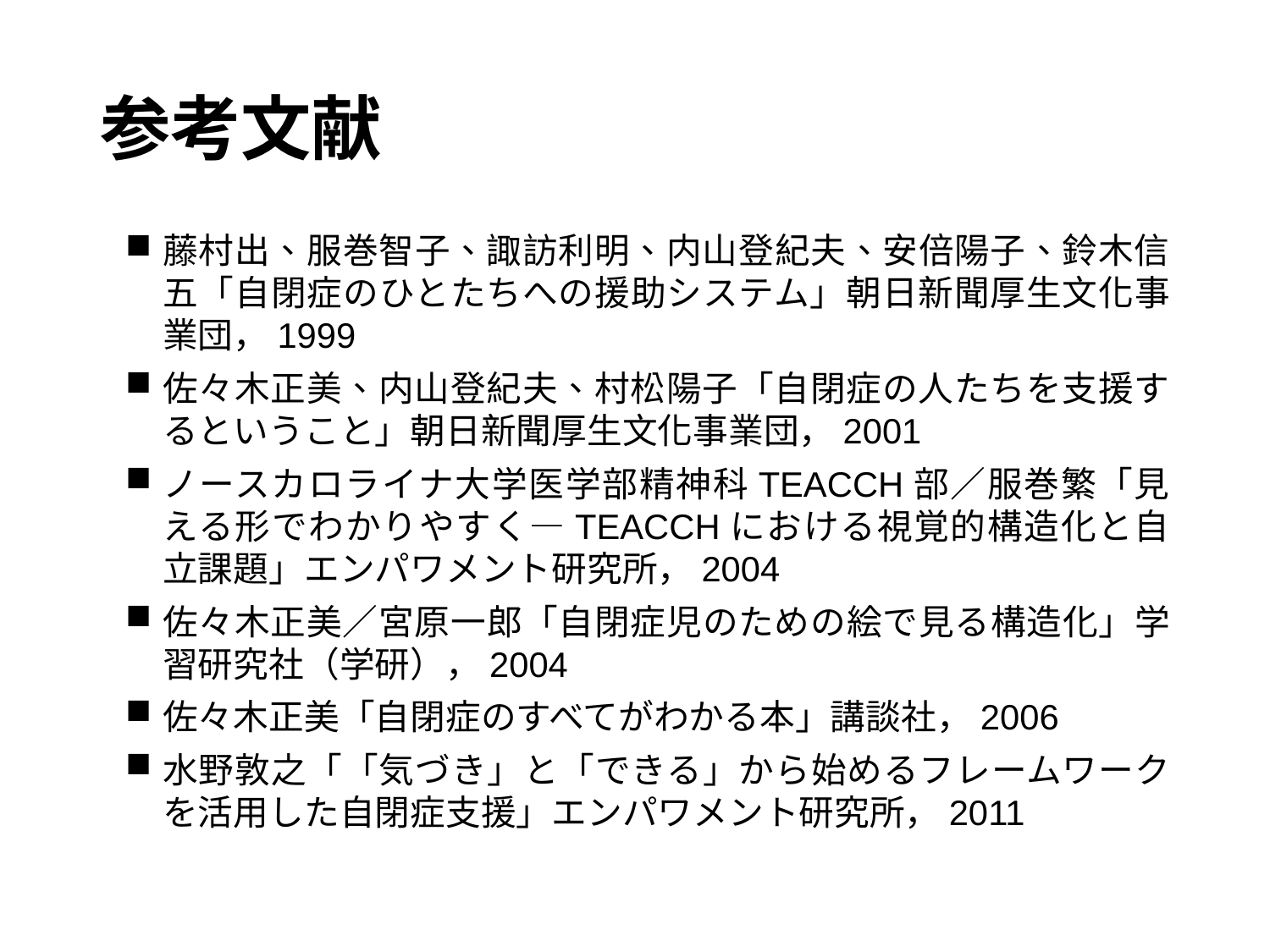

# 参考文献
藤村出、服巻智子、諏訪利明、内山登紀夫、安倍陽子、鈴木信五「自閉症のひとたちへの援助システム」朝日新聞厚生文化事業団，1999
佐々木正美、内山登紀夫、村松陽子「自閉症の人たちを支援するということ」朝日新聞厚生文化事業団，2001
ノースカロライナ大学医学部精神科TEACCH部／服巻繁「見える形でわかりやすく―TEACCHにおける視覚的構造化と自立課題」エンパワメント研究所，2004
佐々木正美／宮原一郎「自閉症児のための絵で見る構造化」学習研究社（学研），2004
佐々木正美「自閉症のすべてがわかる本」講談社，2006
水野敦之「「気づき」と「できる」から始めるフレームワークを活用した自閉症支援」エンパワメント研究所，2011